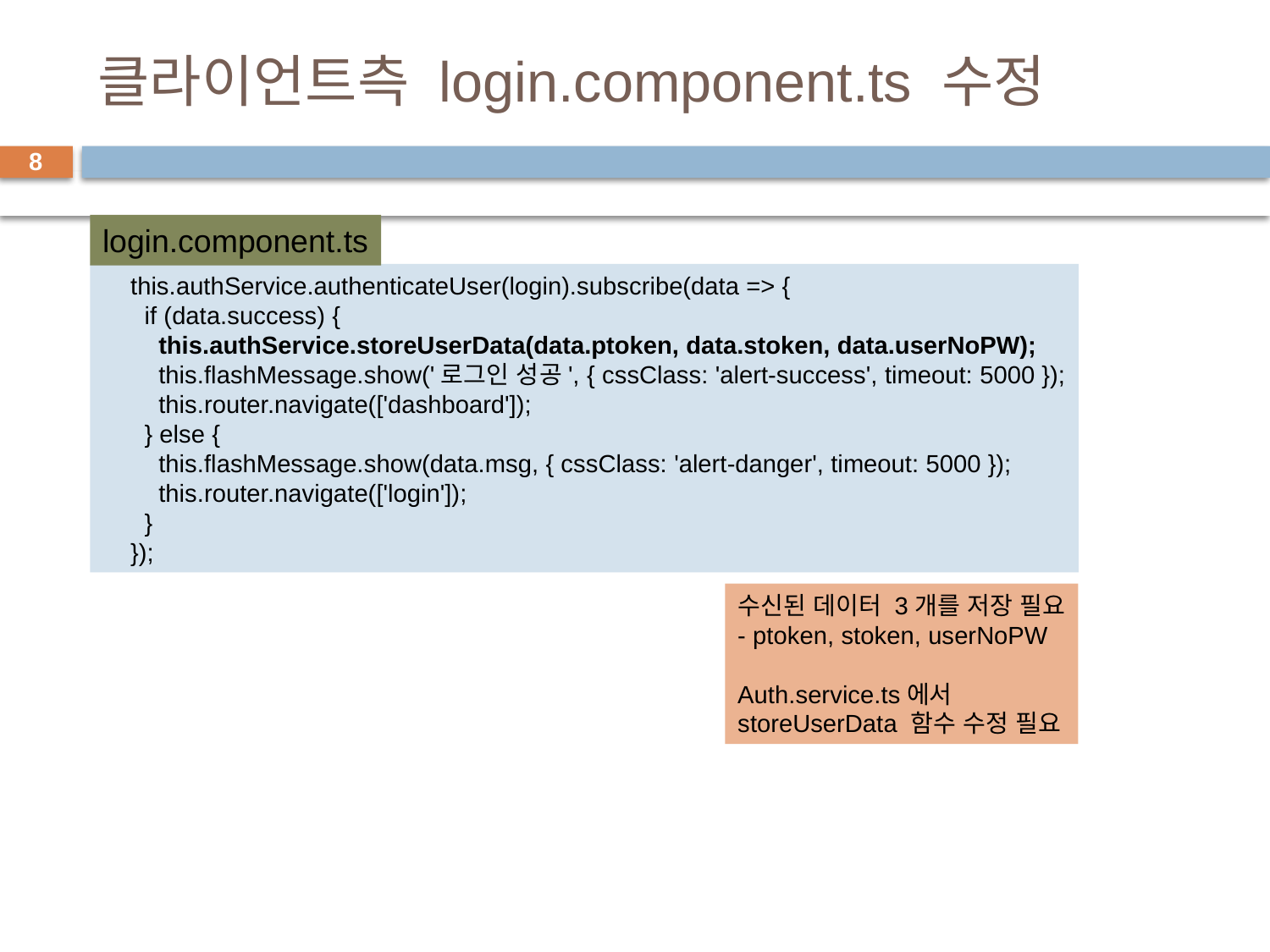

# 클라이언트측 login.component.ts 수정
8
login.component.ts
    this.authService.authenticateUser(login).subscribe(data => {
      if (data.success) {
        this.authService.storeUserData(data.ptoken, data.stoken, data.userNoPW);
        this.flashMessage.show('로그인 성공', { cssClass: 'alert-success', timeout: 5000 });
        this.router.navigate(['dashboard']);
      } else {
        this.flashMessage.show(data.msg, { cssClass: 'alert-danger', timeout: 5000 });
        this.router.navigate(['login']);
      }
    });
수신된 데이터 3개를 저장 필요
- ptoken, stoken, userNoPW

Auth.service.ts에서
storeUserData 함수 수정 필요